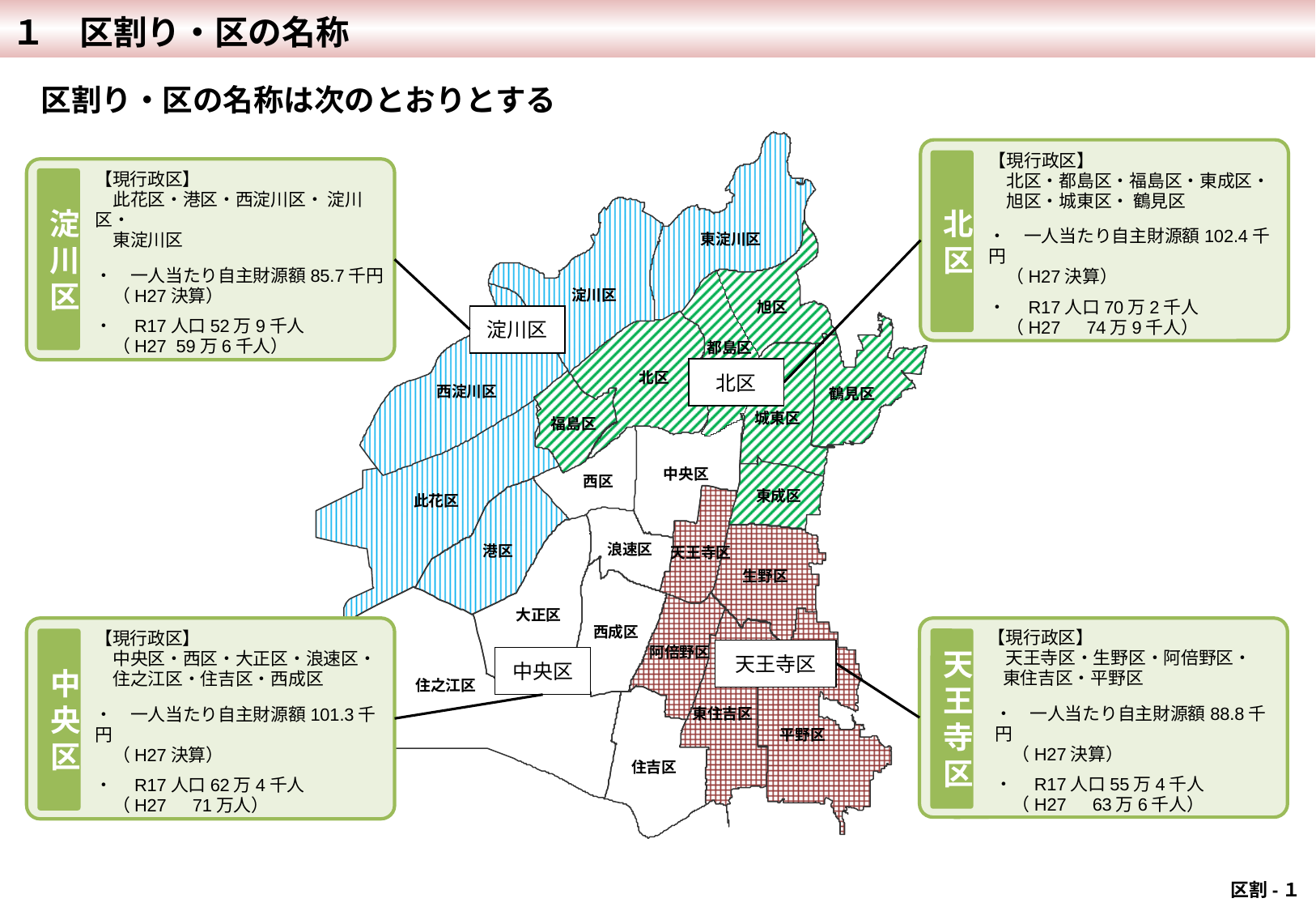

１　区割り・区の名称
区割り・区の名称は次のとおりとする

東淀川区
淀川区
旭区
都島区
北区
鶴見区
西淀川区
城東区
福島区
中央区
西区
東成区
此花区
浪速区
港区
天王寺区
生野区
大正区
西成区
阿倍野区
住之江区
東住吉区
平野区
住吉区
【現行政区】
　北区・都島区・福島区・東成区・
　旭区・城東区・ 鶴見区
・　一人当たり自主財源額102.4千円
　（H27決算）
・　R17人口70万2千人
　（H27　74万9千人）
北区
【現行政区】
　此花区・港区・西淀川区・ 淀川区・
　東淀川区
・　一人当たり自主財源額85.7千円
　（H27決算）
・　R17人口52万9千人
　（H27  59万6千人）
淀川区
淀川区
北区
【現行政区】
　中央区・西区・大正区・浪速区・
　住之江区・住吉区・西成区
・　一人当たり自主財源額101.3千円
　（H27決算）
・　R17人口62万4千人
　（H27　71万人）
中央区
【現行政区】
　天王寺区・生野区・阿倍野区・
 東住吉区・平野区
・　一人当たり自主財源額88.8千円
　（H27決算）
・　R17人口55万4千人
　（H27　63万6千人）
Ｄ
天王寺区
天王寺区
中央区
 区割-１